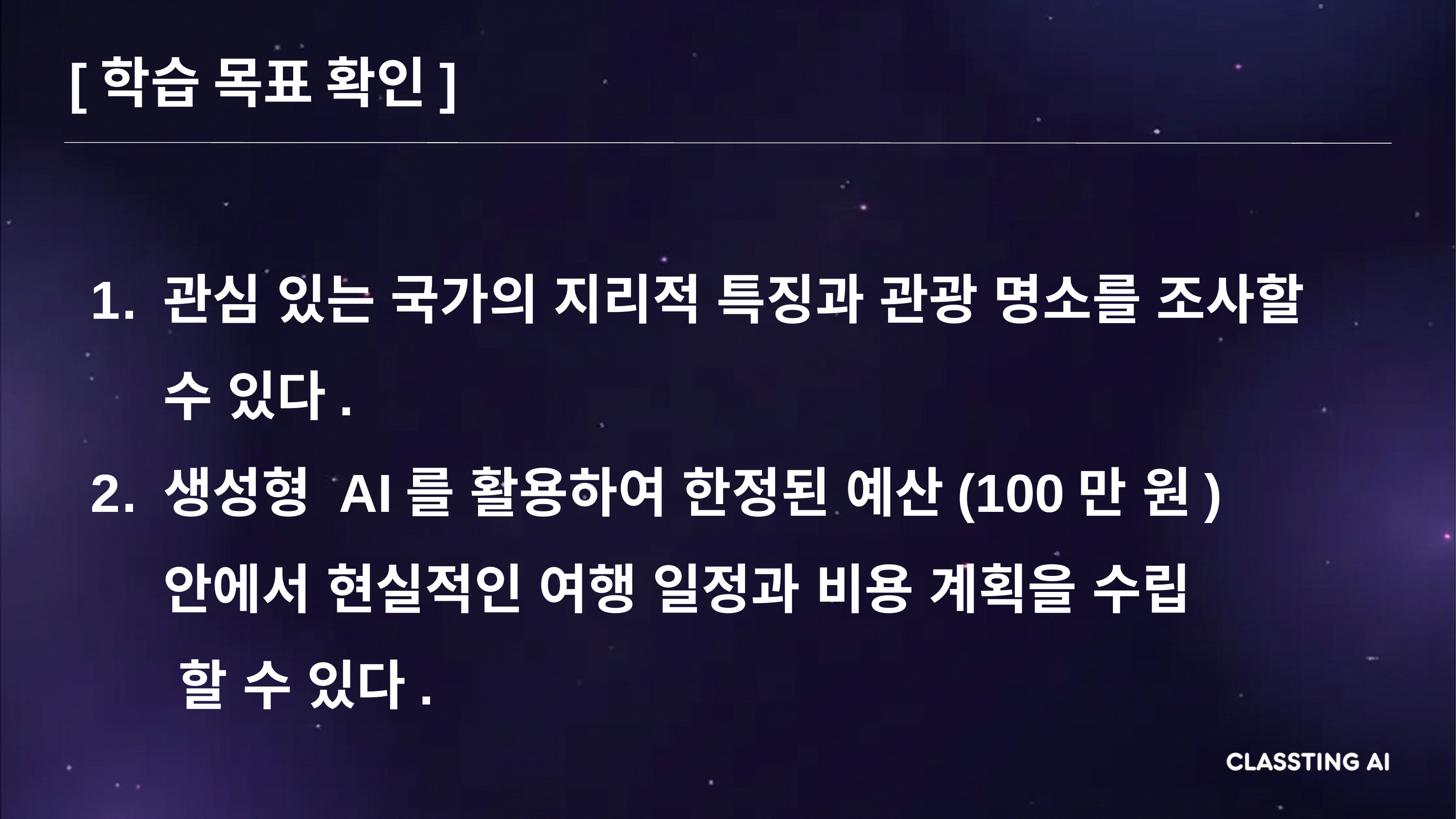

[학습 목표 확인]

관심 있는 국가의 지리적 특징과 관광 명소를 조사할 수 있다.
생성형 AI를 활용하여 한정된 예산(100만 원) 안에서 현실적인 여행 일정과 비용 계획을 수립
     할 수 있다.